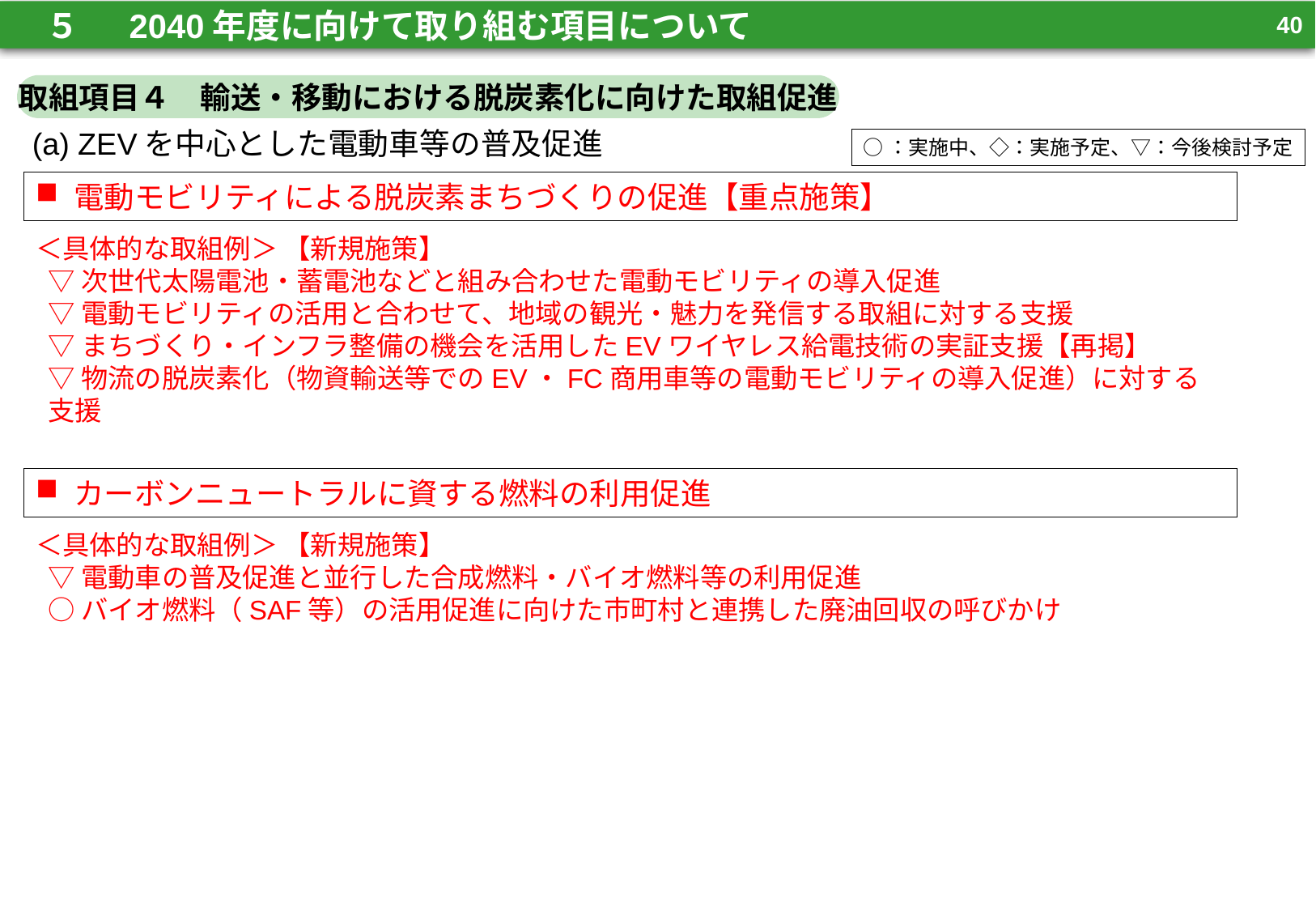

40
　５　 2040年度に向けて取り組む項目について
40
取組項目４　輸送・移動における脱炭素化に向けた取組促進
(a) ZEVを中心とした電動車等の普及促進
○：実施中、◇：実施予定、▽：今後検討予定
電動モビリティによる脱炭素まちづくりの促進【重点施策】
＜具体的な取組例＞ 【新規施策】
▽次世代太陽電池・蓄電池などと組み合わせた電動モビリティの導入促進
▽電動モビリティの活用と合わせて、地域の観光・魅力を発信する取組に対する支援
▽まちづくり・インフラ整備の機会を活用したEVワイヤレス給電技術の実証支援【再掲】
▽物流の脱炭素化（物資輸送等でのEV・FC商用車等の電動モビリティの導入促進）に対する支援
カーボンニュートラルに資する燃料の利用促進
＜具体的な取組例＞ 【新規施策】
▽電動車の普及促進と並行した合成燃料・バイオ燃料等の利用促進
○バイオ燃料（SAF等）の活用促進に向けた市町村と連携した廃油回収の呼びかけ